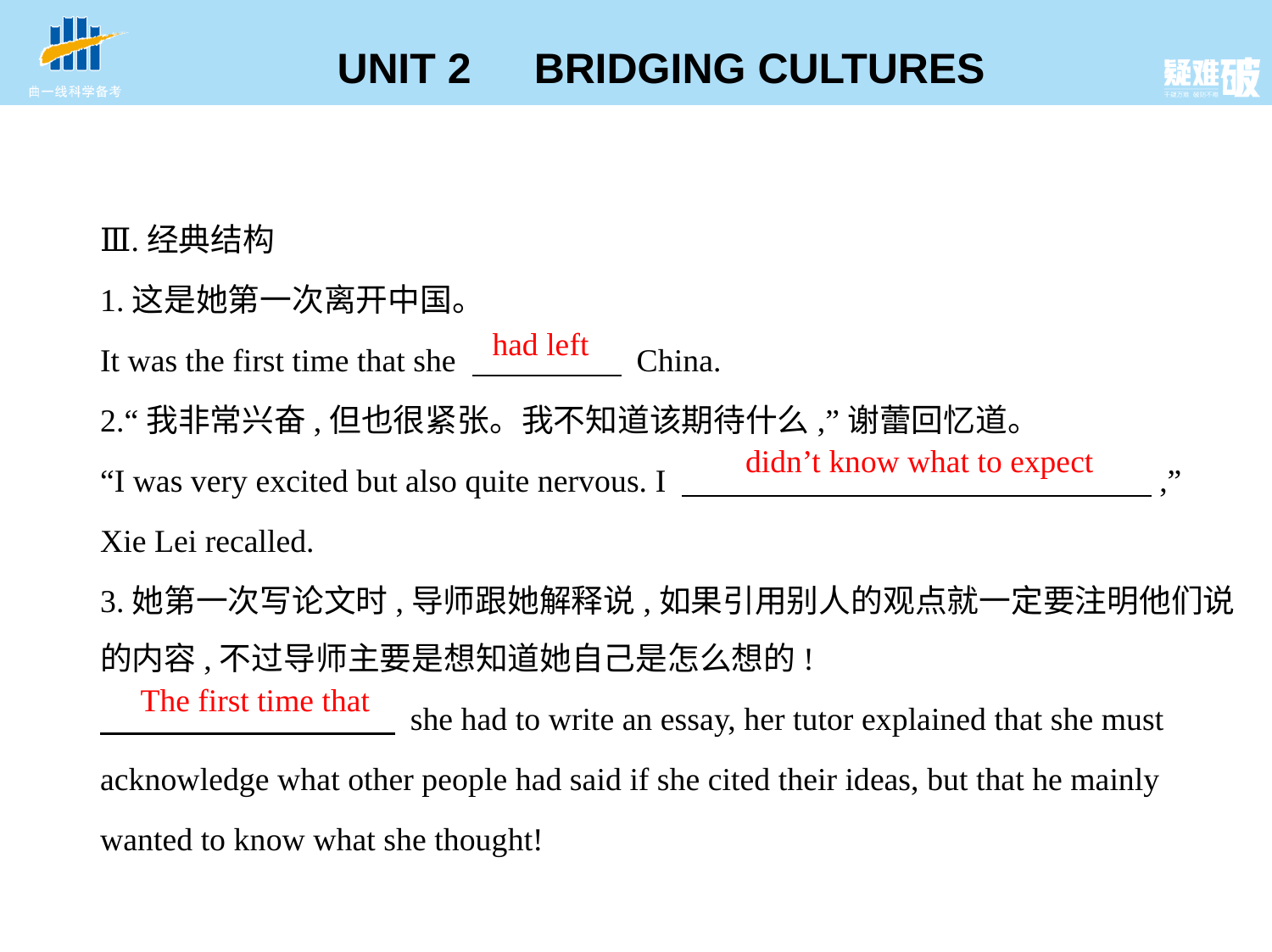

Ⅲ.经典结构
1.这是她第一次离开中国。
It was the first time that she 　　　　    China.
2.“我非常兴奋,但也很紧张。我不知道该期待什么,”谢蕾回忆道。
“I was very excited but also quite nervous. I 　　　　　　　　　　　　　　   ,”
Xie Lei recalled.
3.她第一次写论文时,导师跟她解释说,如果引用别人的观点就一定要注明他们说
的内容,不过导师主要是想知道她自己是怎么想的!
　　　　　　　　　  she had to write an essay, her tutor explained that she must
acknowledge what other people had said if she cited their ideas, but that he mainly
wanted to know what she thought!
had left
didn’t know what to expect
The first time that